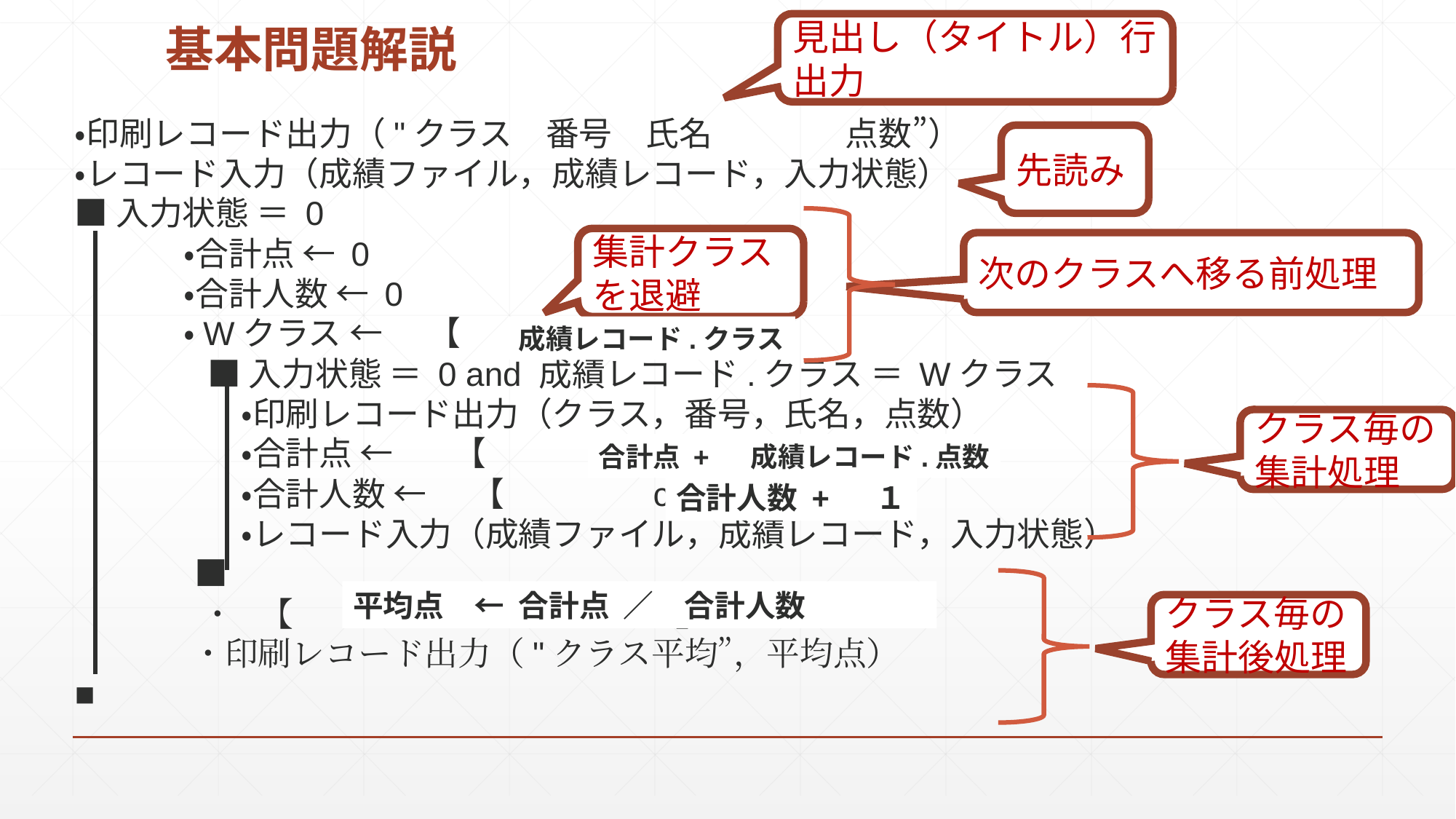

# 基本問題解説
見出し（タイトル）行出力
・印刷レコード出力（"クラス　番号　氏名　　　　点数”）
・レコード入力（成績ファイル，成績レコード，入力状態）
■入力状態 ＝ 0
	・合計点 ← 0
	・合計人数 ← 0
	・Wクラス ←      【　　 a 　　　　  】
　　　　■ 入力状態 ＝ 0 and 成績レコード.クラス ＝ Wクラス
　　　　　・印刷レコード出力（クラス，番号，氏名，点数）
　　　　　・合計点 ←        【　　　　 b 　　　　　   】
　　　　　・合計人数 ←      【　　 　　c 　　　　　   】
　　　　　・レコード入力（成績ファイル，成績レコード，入力状態）
              ■
　　       ・   【                    d                   】
　　　  ・印刷レコード出力（"クラス平均”，平均点）
■

先読み

集計クラスを退避
次のクラスへ移る前処理
成績レコード.クラス

クラス毎の集計処理
合計点 + 　成績レコード.点数
合計人数 + 　１

平均点　←  合計点  ／　合計人数
クラス毎の集計後処理